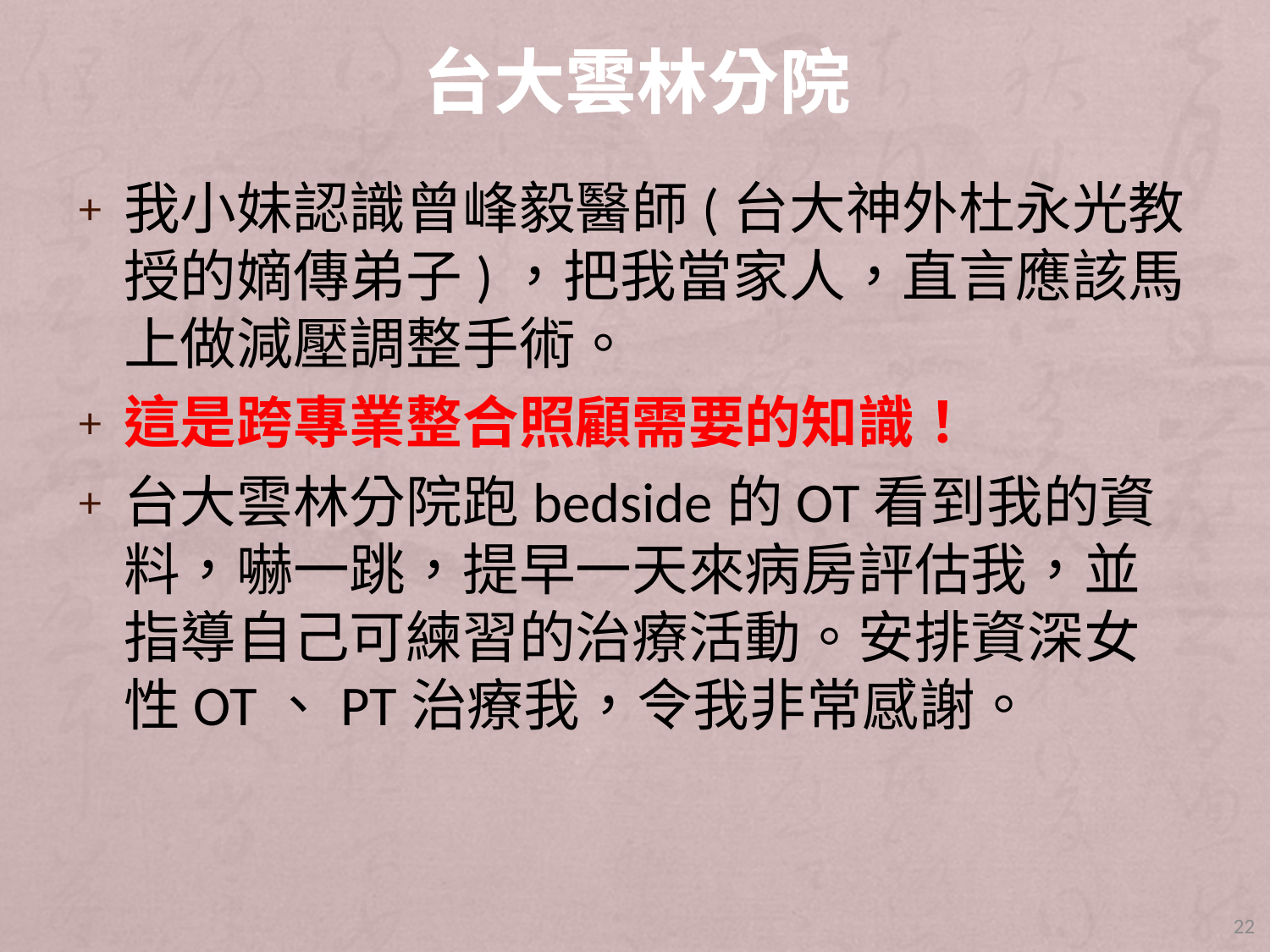

# 台大雲林分院
我小妹認識曾峰毅醫師(台大神外杜永光教授的嫡傳弟子)，把我當家人，直言應該馬上做減壓調整手術。
這是跨專業整合照顧需要的知識！
台大雲林分院跑bedside的OT看到我的資料，嚇一跳，提早一天來病房評估我，並指導自己可練習的治療活動。安排資深女性OT、PT治療我，令我非常感謝。

22